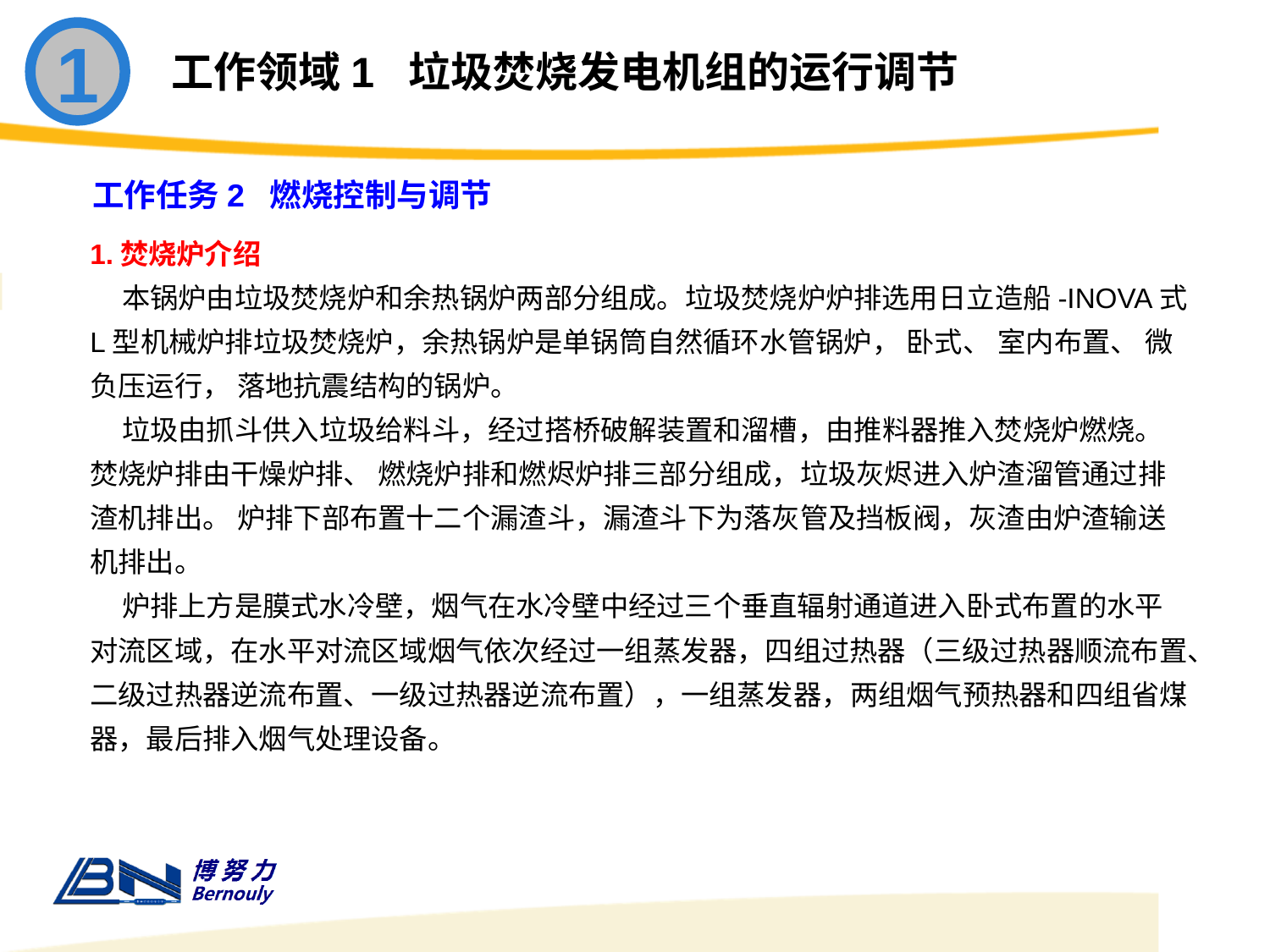

1
工作领域1  垃圾焚烧发电机组的运行调节
工作任务2  燃烧控制与调节
1.焚烧炉介绍
    本锅炉由垃圾焚烧炉和余热锅炉两部分组成。垃圾焚烧炉炉排选用日立造船-INOVA式L型机械炉排垃圾焚烧炉，余热锅炉是单锅筒自然循环水管锅炉， 卧式、 室内布置、 微负压运行， 落地抗震结构的锅炉。
    垃圾由抓斗供入垃圾给料斗，经过搭桥破解装置和溜槽，由推料器推入焚烧炉燃烧。 焚烧炉排由干燥炉排、 燃烧炉排和燃烬炉排三部分组成，垃圾灰烬进入炉渣溜管通过排渣机排出。 炉排下部布置十二个漏渣斗，漏渣斗下为落灰管及挡板阀，灰渣由炉渣输送机排出。
    炉排上方是膜式水冷壁，烟气在水冷壁中经过三个垂直辐射通道进入卧式布置的水平对流区域，在水平对流区域烟气依次经过一组蒸发器，四组过热器（三级过热器顺流布置、二级过热器逆流布置、一级过热器逆流布置），一组蒸发器，两组烟气预热器和四组省煤器，最后排入烟气处理设备。